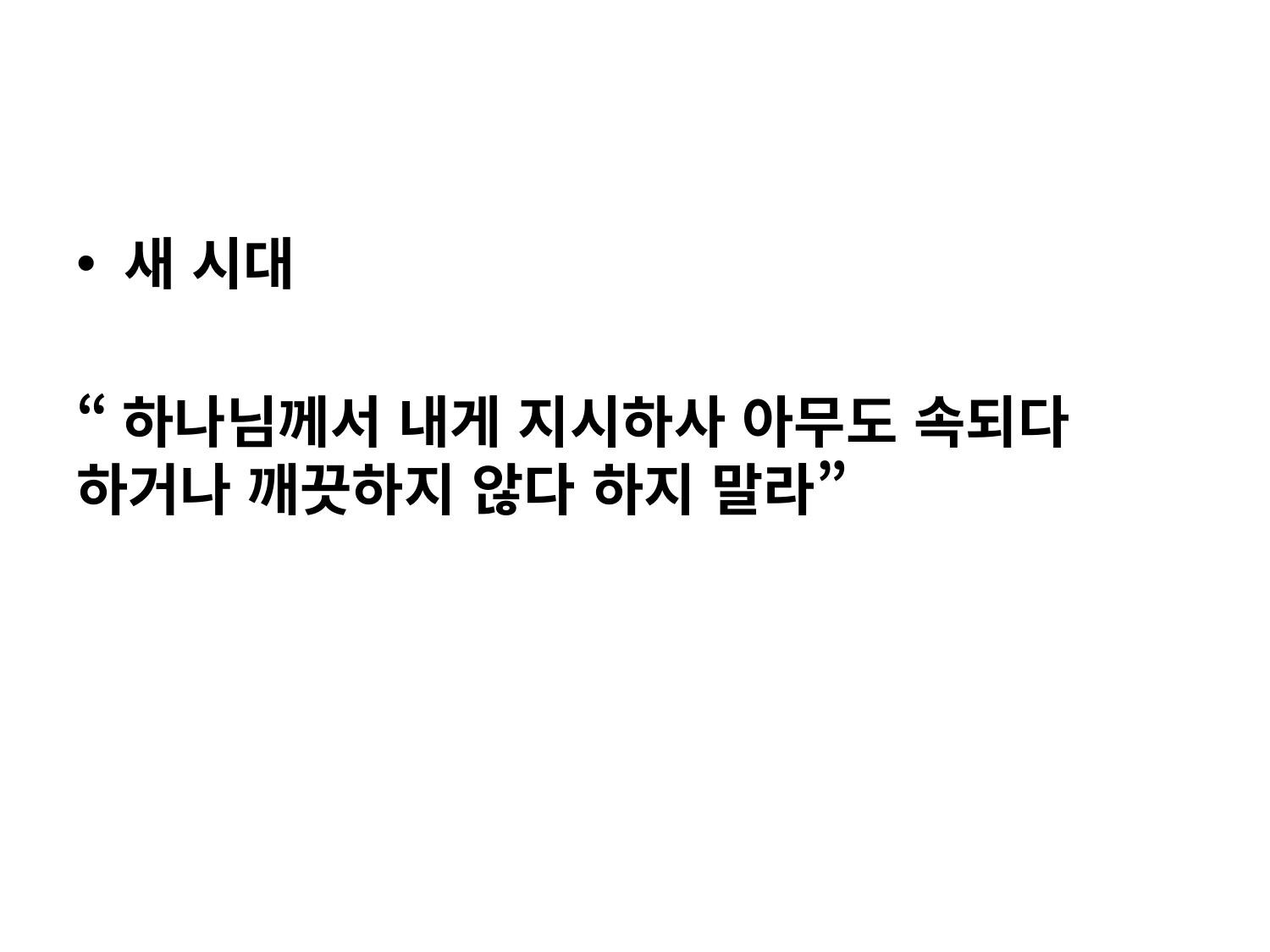

#
새 시대

“하나님께서 내게 지시하사 아무도 속되다 하거나 깨끗하지 않다 하지 말라”